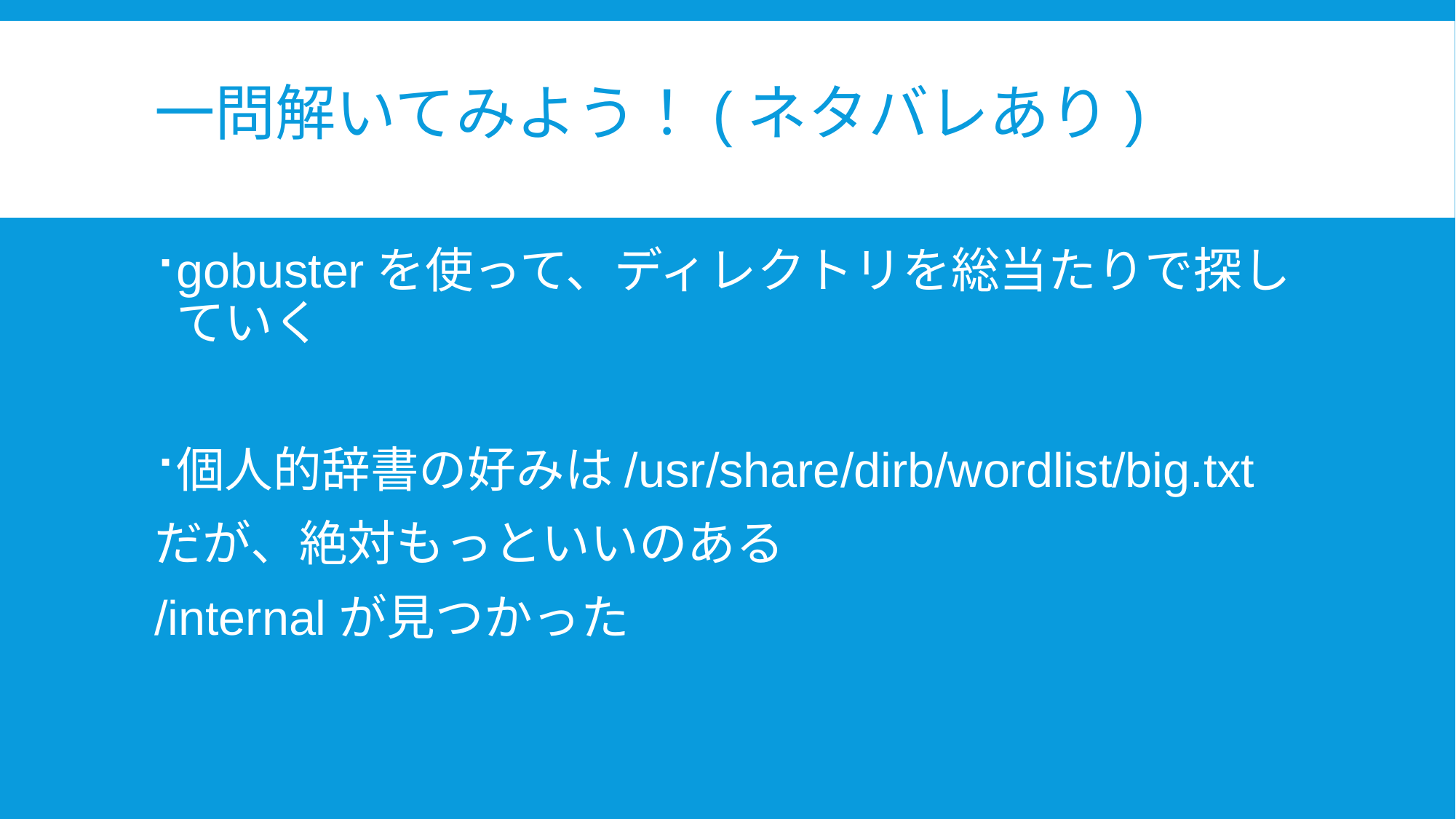

# 一問解いてみよう！(ネタバレあり)
gobusterを使って、ディレクトリを総当たりで探していく

個人的辞書の好みは/usr/share/dirb/wordlist/big.txt
だが、絶対もっといいのある
/internalが見つかった